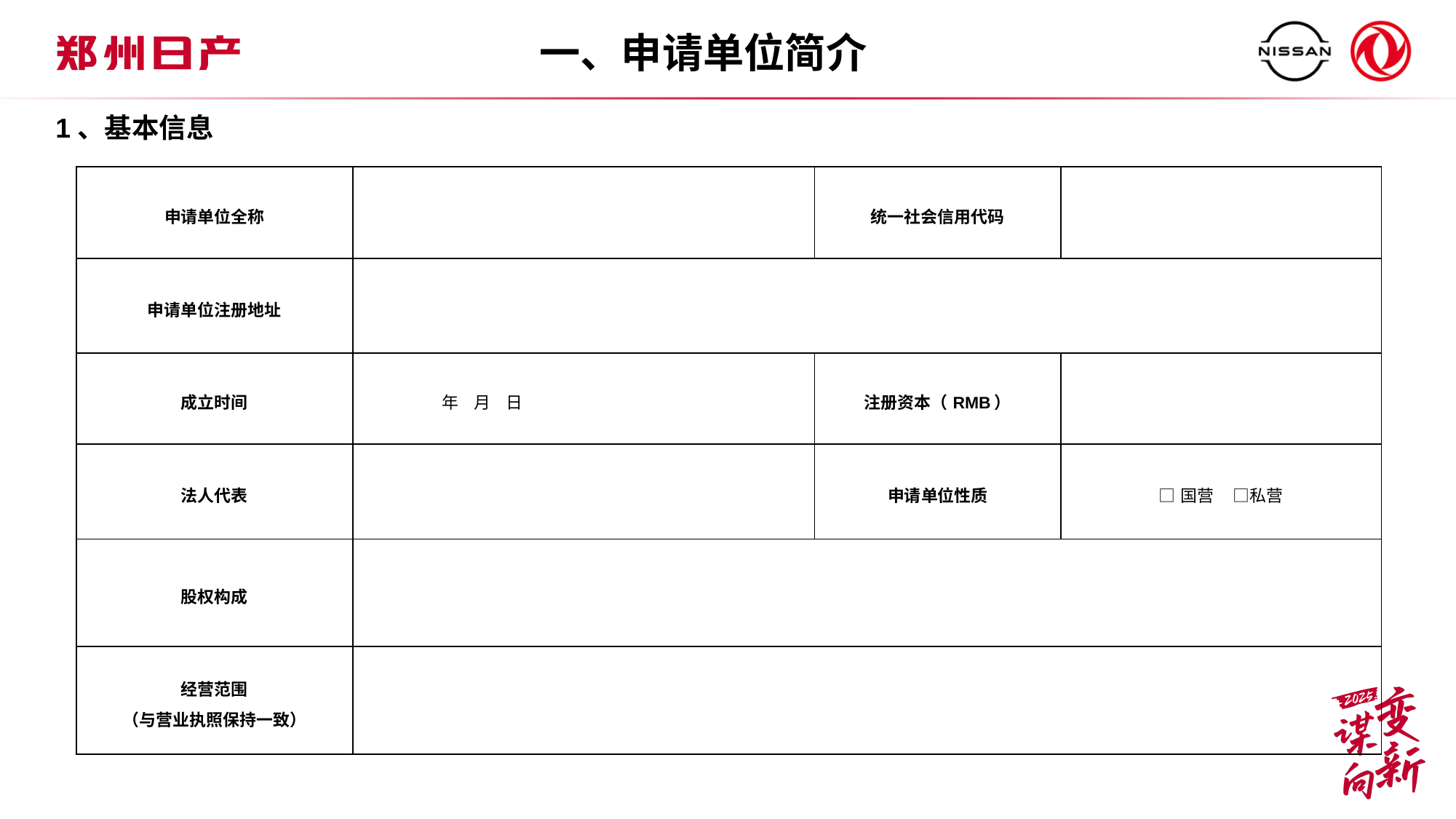

一、申请单位简介
1、基本信息
| 申请单位全称 |  | 统一社会信用代码 |  |
| --- | --- | --- | --- |
| 申请单位注册地址 |  |  |  |
| 成立时间 | 年 月 日 | 注册资本（RMB） |  |
| 法人代表 |  | 申请单位性质 | □国营 □私营 |
| 股权构成 |  |  |  |
| 经营范围 （与营业执照保持一致） |  |  |  |